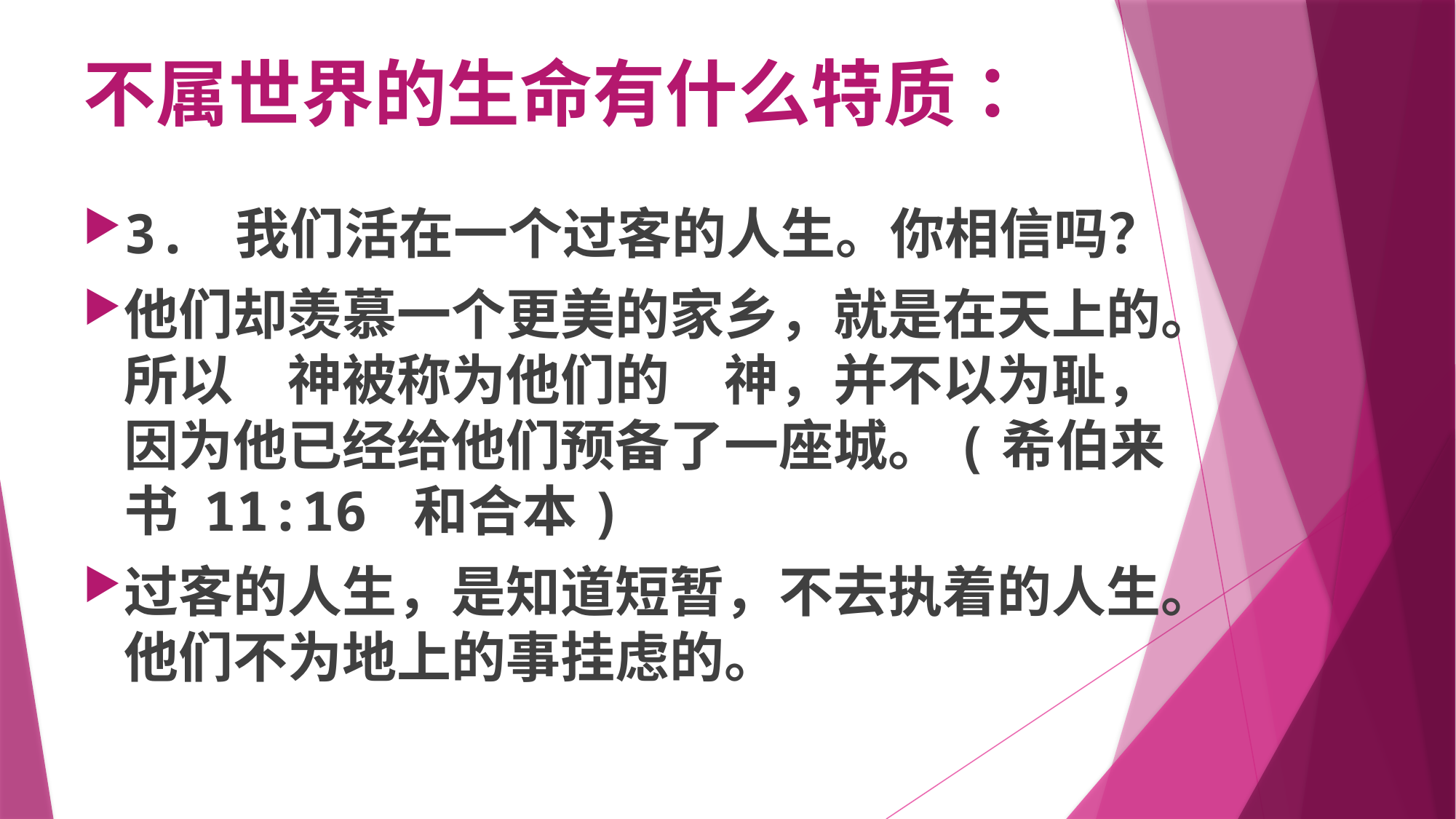

# 不属世界的生命有什么特质：
3. 我们活在一个过客的人生。你相信吗？
他们却羡慕一个更美的家乡，就是在天上的。所以　神被称为他们的　神，并不以为耻，因为他已经给他们预备了一座城。(希伯来书 11:16 和合本)
过客的人生，是知道短暂，不去执着的人生。他们不为地上的事挂虑的。